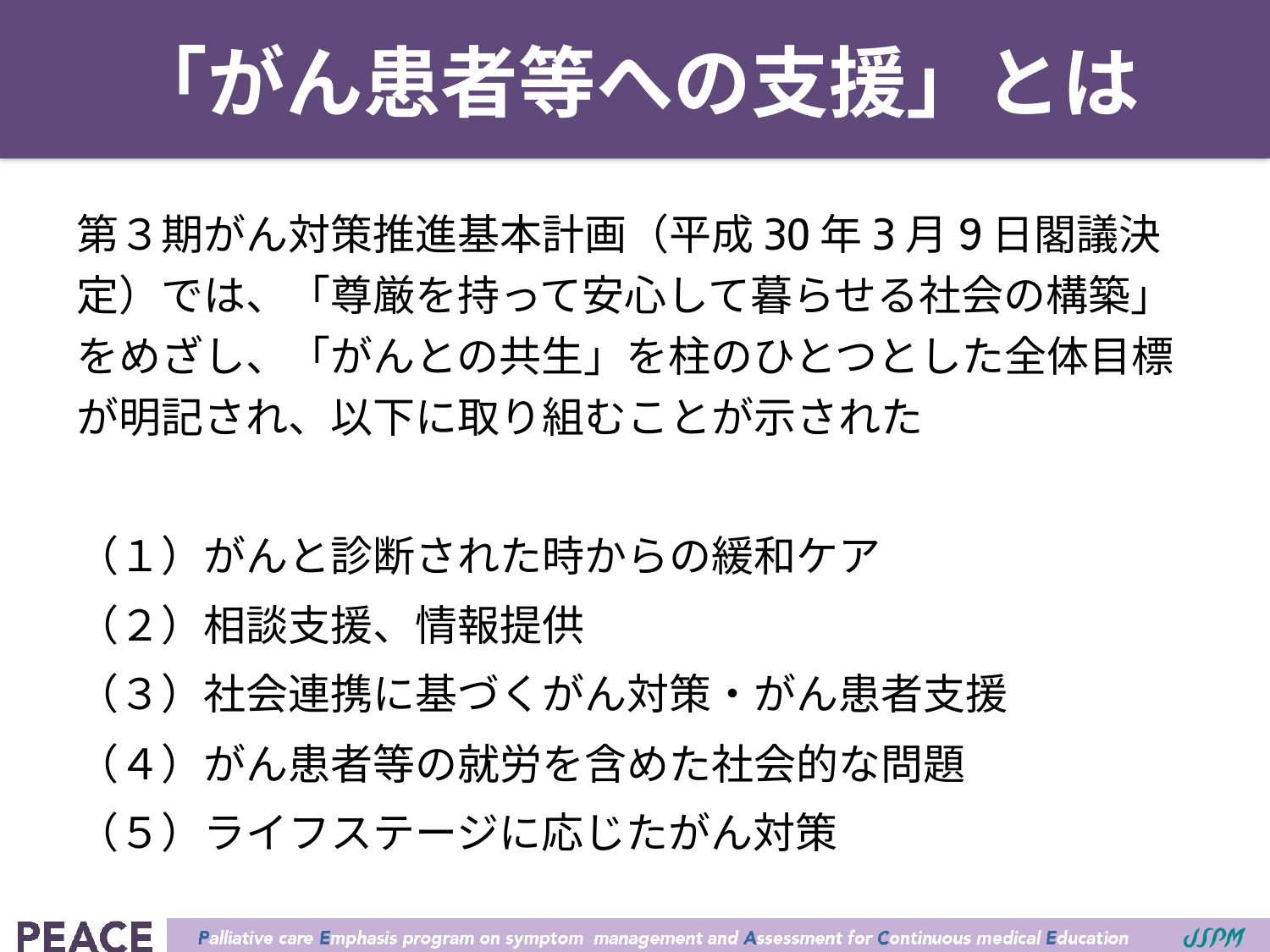

# 「がん患者等への支援」とは
第３期がん対策推進基本計画（平成30年3月9日閣議決定）では、「尊厳を持って安心して暮らせる社会の構築」をめざし、「がんとの共生」を柱のひとつとした全体目標が明記され、以下に取り組むことが示された

（１）がんと診断された時からの緩和ケア
（２）相談支援、情報提供
（３）社会連携に基づくがん対策・がん患者支援
（４）がん患者等の就労を含めた社会的な問題
（５）ライフステージに応じたがん対策